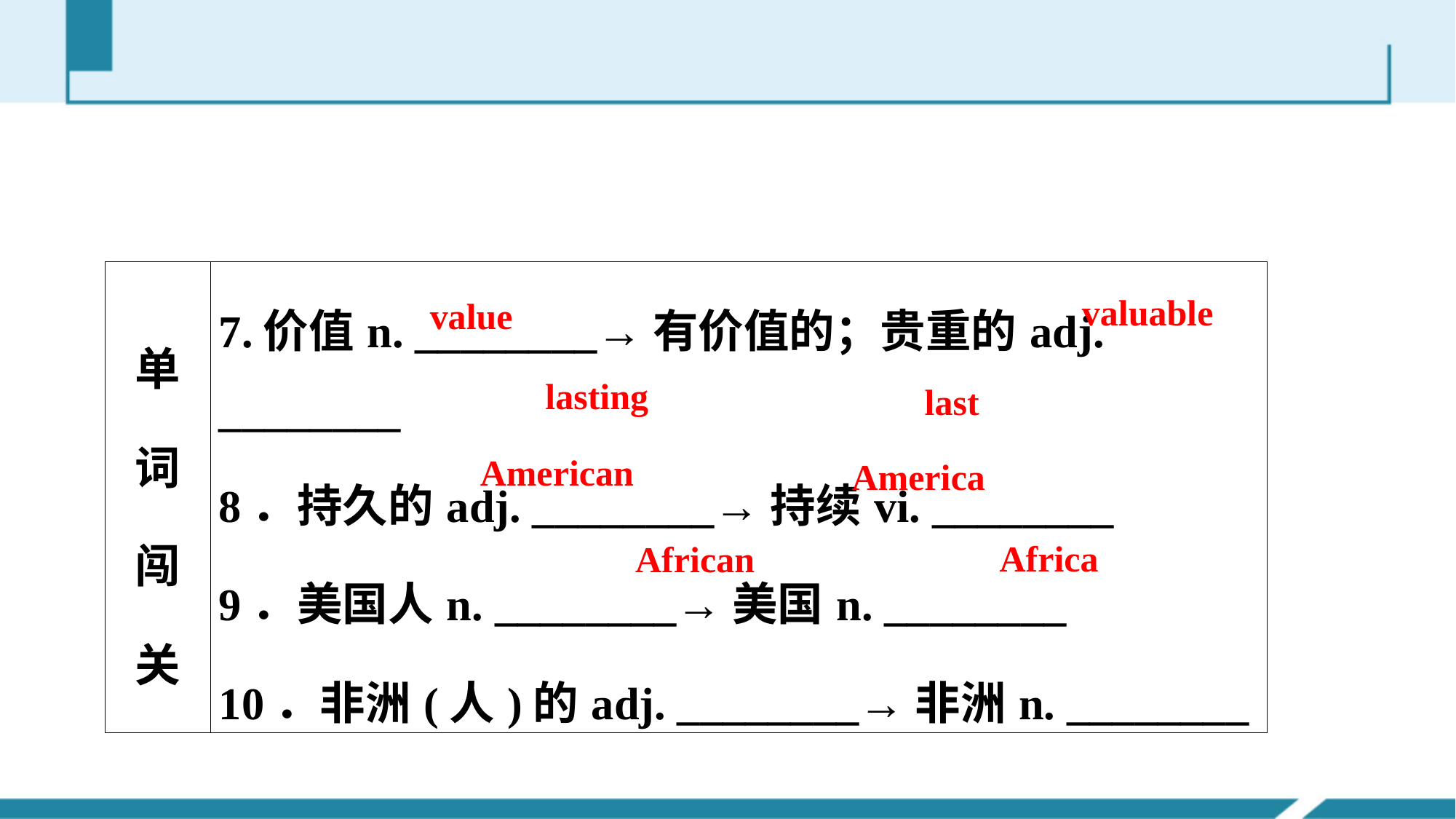

| 单词闯关 | 7.价值n. \_\_\_\_\_\_\_\_→有价值的；贵重的adj. \_\_\_\_\_\_\_\_ 8．持久的adj. \_\_\_\_\_\_\_\_→持续vi. \_\_\_\_\_\_\_\_ 9．美国人n. \_\_\_\_\_\_\_\_→美国n. \_\_\_\_\_\_\_\_ 10．非洲(人)的adj. \_\_\_\_\_\_\_\_→非洲n. \_\_\_\_\_\_\_\_ |
| --- | --- |
valuable
value
lasting
last
American
America
Africa
African